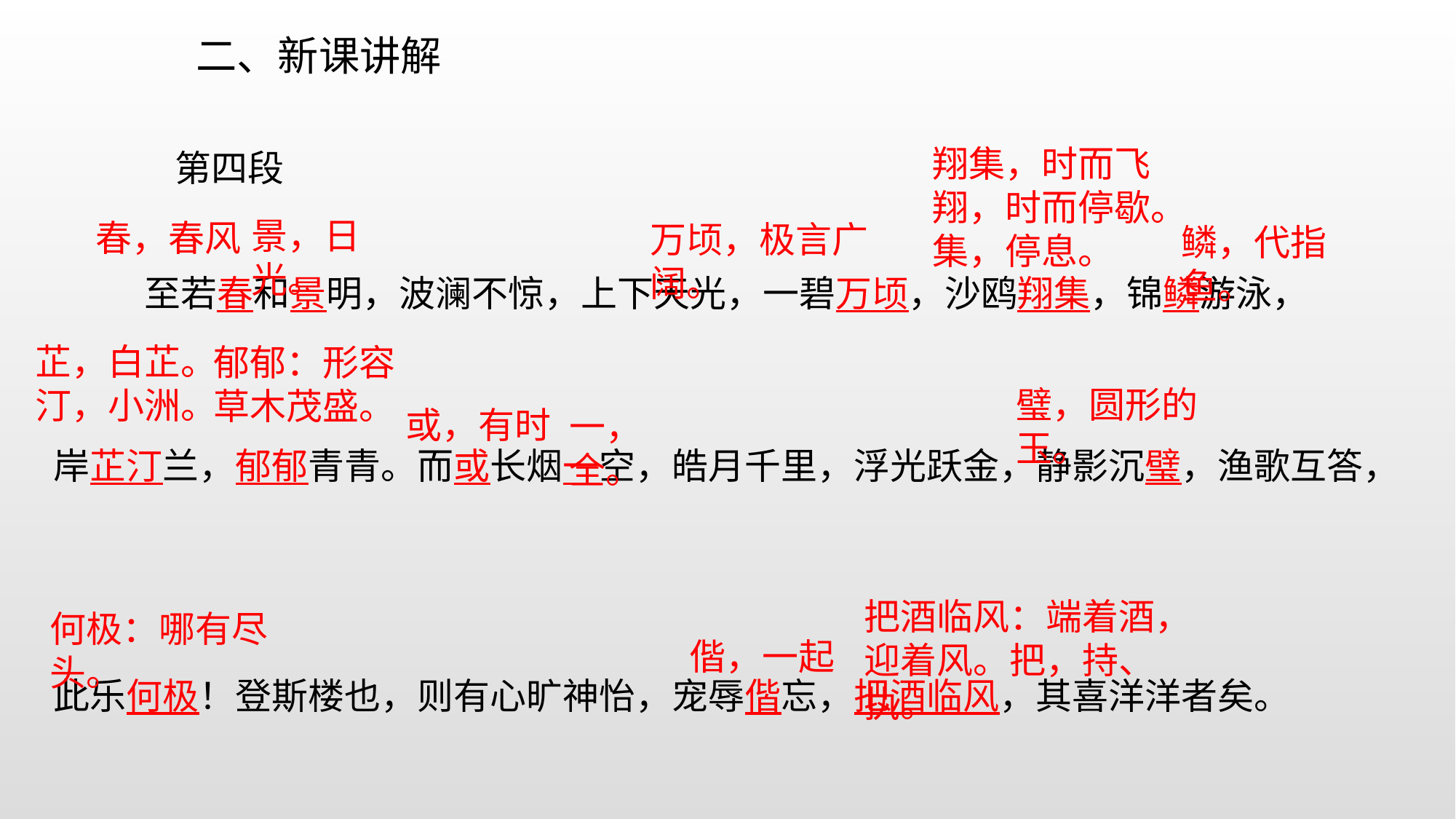

二、新课讲解

翔集，时而飞翔，时而停歇。集，停息。
第四段
景，日光。
春，春风
万顷，极言广阔。
鳞，代指鱼。
          至若春和景明，波澜不惊，上下天光，一碧万顷，沙鸥翔集，锦鳞游泳，

岸芷汀兰，郁郁青青。而或长烟一空，皓月千里，浮光跃金，静影沉璧，渔歌互答，

此乐何极！登斯楼也，则有心旷神怡，宠辱偕忘，把酒临风，其喜洋洋者矣。
芷，白芷。汀，小洲。

郁郁：形容草木茂盛。

璧，圆形的玉。
或，有时
一，全。
把酒临风：端着酒，迎着风。把，持、执。
何极：哪有尽头。
偕，一起